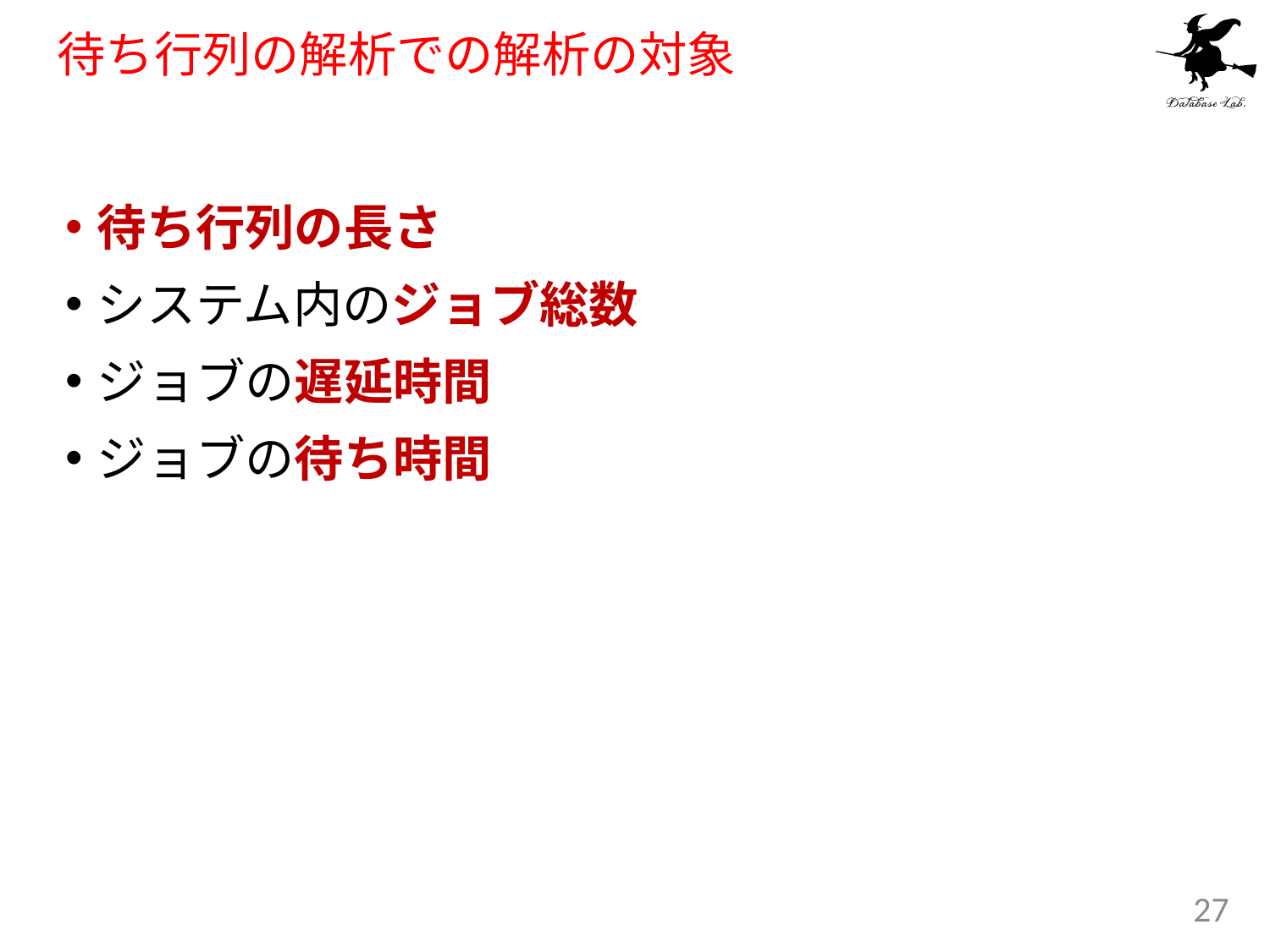

# 待ち行列の解析での解析の対象
待ち行列の長さ
システム内のジョブ総数
ジョブの遅延時間
ジョブの待ち時間
27